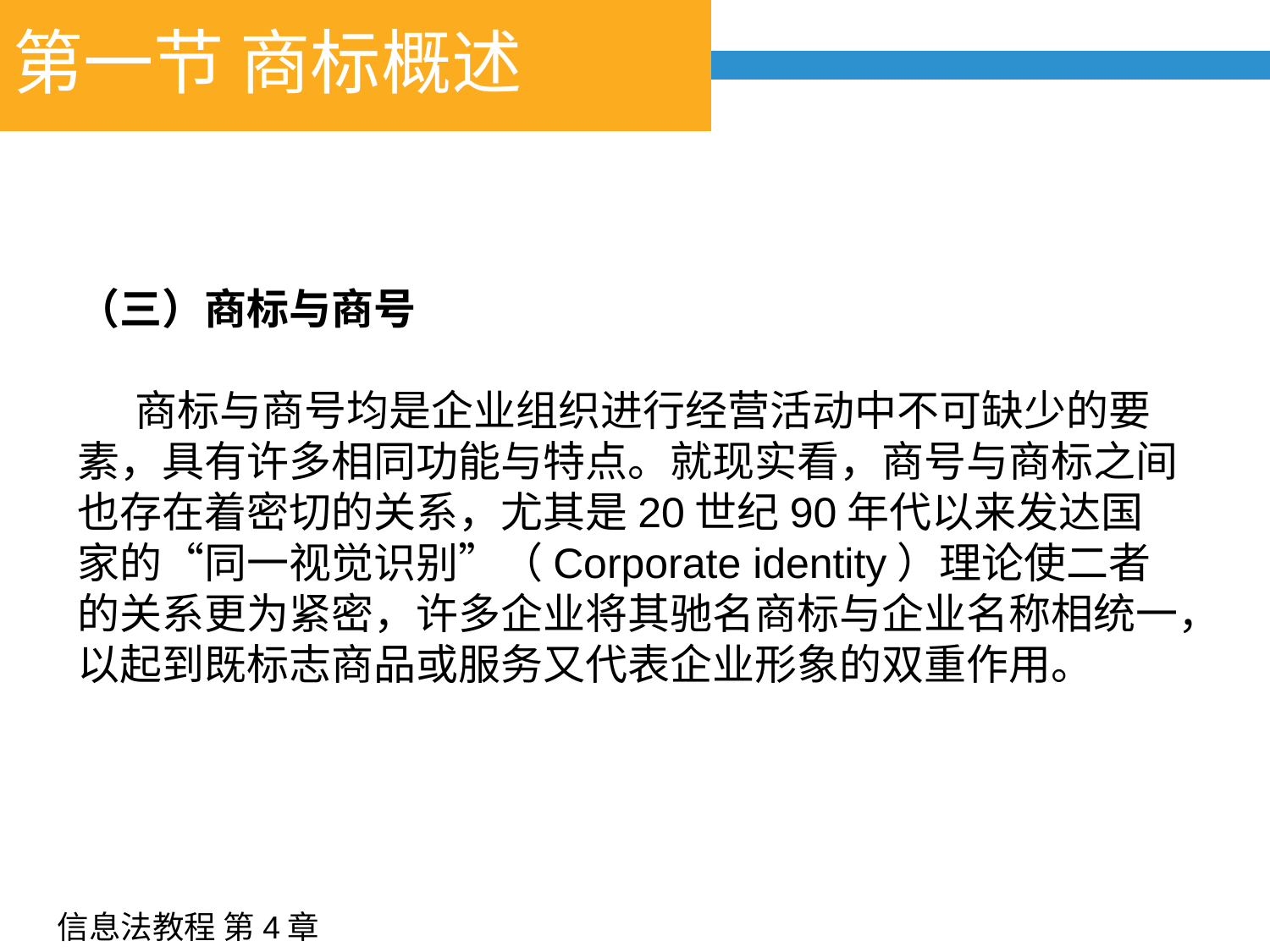

# 第一节 商标概述
（三）商标与商号

     商标与商号均是企业组织进行经营活动中不可缺少的要素，具有许多相同功能与特点。就现实看，商号与商标之间也存在着密切的关系，尤其是20世纪90年代以来发达国家的“同一视觉识别”（Corporate identity）理论使二者的关系更为紧密，许多企业将其驰名商标与企业名称相统一，以起到既标志商品或服务又代表企业形象的双重作用。

信息法教程 第4章